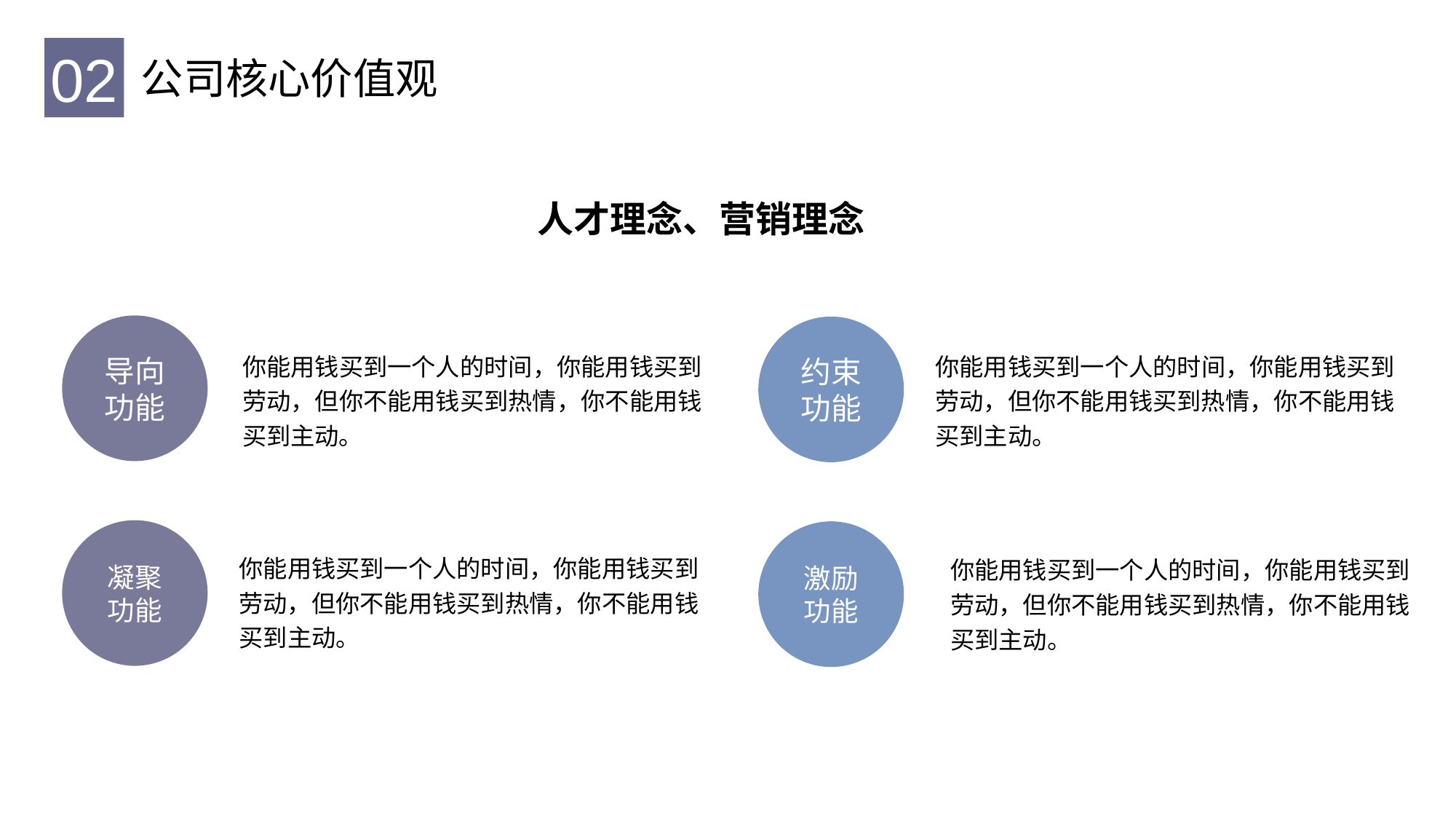

02
公司核心价值观
人才理念、营销理念
导向功能
约束功能
你能用钱买到一个人的时间，你能用钱买到劳动，但你不能用钱买到热情，你不能用钱买到主动。
你能用钱买到一个人的时间，你能用钱买到劳动，但你不能用钱买到热情，你不能用钱买到主动。
凝聚功能
激励功能
你能用钱买到一个人的时间，你能用钱买到劳动，但你不能用钱买到热情，你不能用钱买到主动。
你能用钱买到一个人的时间，你能用钱买到劳动，但你不能用钱买到热情，你不能用钱买到主动。